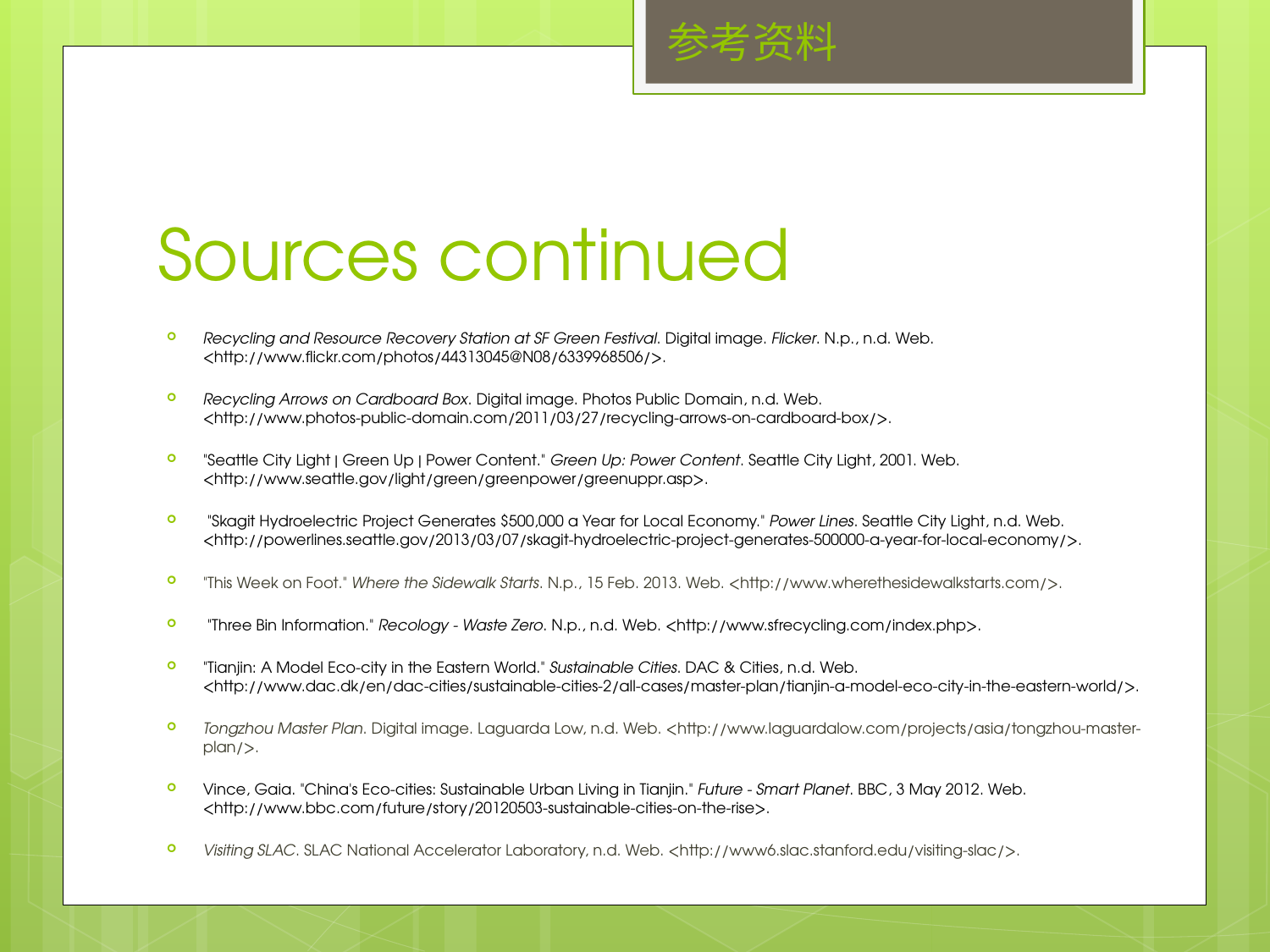

参考资料
# Sources continued
Recycling and Resource Recovery Station at SF Green Festival. Digital image. Flicker. N.p., n.d. Web. <http://www.flickr.com/photos/44313045@N08/6339968506/>.

Recycling Arrows on Cardboard Box. Digital image. Photos Public Domain, n.d. Web. <http://www.photos-public-domain.com/2011/03/27/recycling-arrows-on-cardboard-box/>.

"Seattle City Light | Green Up | Power Content." Green Up: Power Content. Seattle City Light, 2001. Web. <http://www.seattle.gov/light/green/greenpower/greenuppr.asp>.

 "Skagit Hydroelectric Project Generates $500,000 a Year for Local Economy." Power Lines. Seattle City Light, n.d. Web. <http://powerlines.seattle.gov/2013/03/07/skagit-hydroelectric-project-generates-500000-a-year-for-local-economy/>.

"This Week on Foot." Where the Sidewalk Starts. N.p., 15 Feb. 2013. Web. <http://www.wherethesidewalkstarts.com/>.

 "Three Bin Information." Recology - Waste Zero. N.p., n.d. Web. <http://www.sfrecycling.com/index.php>.

"Tianjin: A Model Eco-city in the Eastern World." Sustainable Cities. DAC & Cities, n.d. Web. <http://www.dac.dk/en/dac-cities/sustainable-cities-2/all-cases/master-plan/tianjin-a-model-eco-city-in-the-eastern-world/>.

Tongzhou Master Plan. Digital image. Laguarda Low, n.d. Web. <http://www.laguardalow.com/projects/asia/tongzhou-master-plan/>.

Vince, Gaia. "China's Eco-cities: Sustainable Urban Living in Tianjin." Future - Smart Planet. BBC, 3 May 2012. Web. <http://www.bbc.com/future/story/20120503-sustainable-cities-on-the-rise>.

Visiting SLAC. SLAC National Accelerator Laboratory, n.d. Web. <http://www6.slac.stanford.edu/visiting-slac/>.